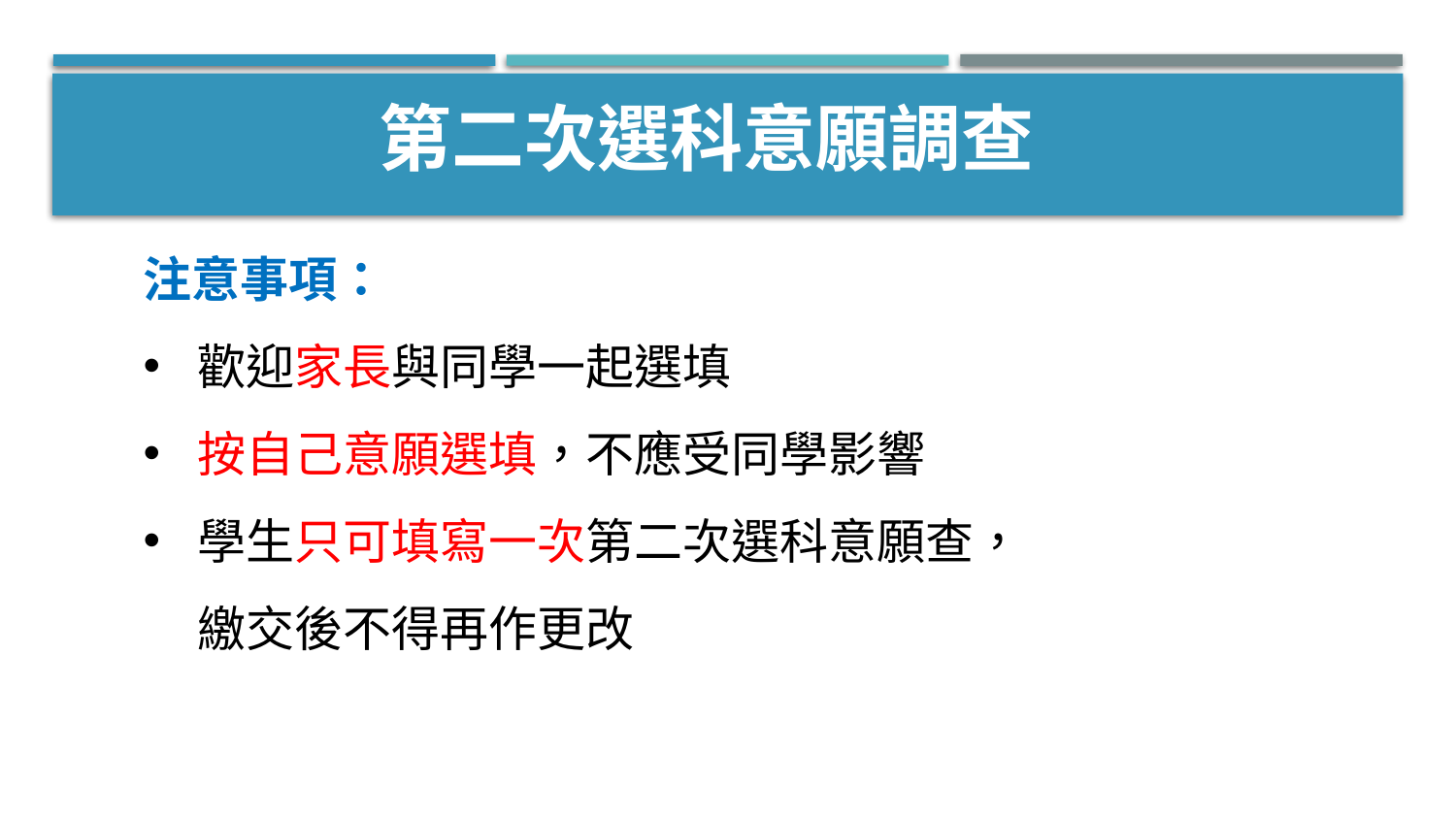

# 第二次選科意願調查
注意事項：
歡迎家長與同學一起選填
按自己意願選填，不應受同學影響
學生只可填寫一次第二次選科意願查，
繳交後不得再作更改